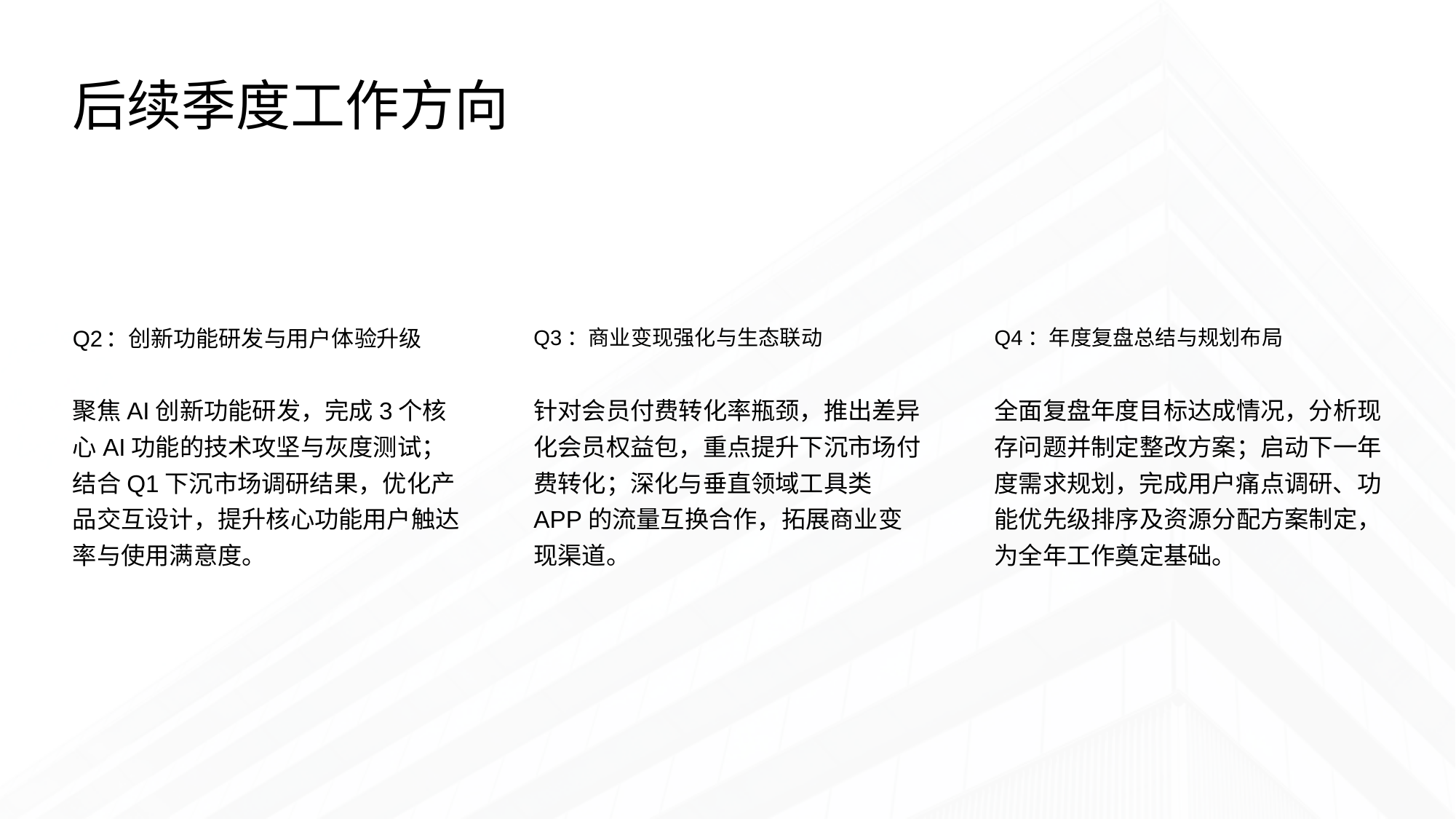

后续季度工作方向
Q2：创新功能研发与用户体验升级
Q3：商业变现强化与生态联动
Q4：年度复盘总结与规划布局
聚焦AI创新功能研发，完成3个核心AI功能的技术攻坚与灰度测试；结合Q1下沉市场调研结果，优化产品交互设计，提升核心功能用户触达率与使用满意度。
针对会员付费转化率瓶颈，推出差异化会员权益包，重点提升下沉市场付费转化；深化与垂直领域工具类APP的流量互换合作，拓展商业变现渠道。
全面复盘年度目标达成情况，分析现存问题并制定整改方案；启动下一年度需求规划，完成用户痛点调研、功能优先级排序及资源分配方案制定，为全年工作奠定基础。